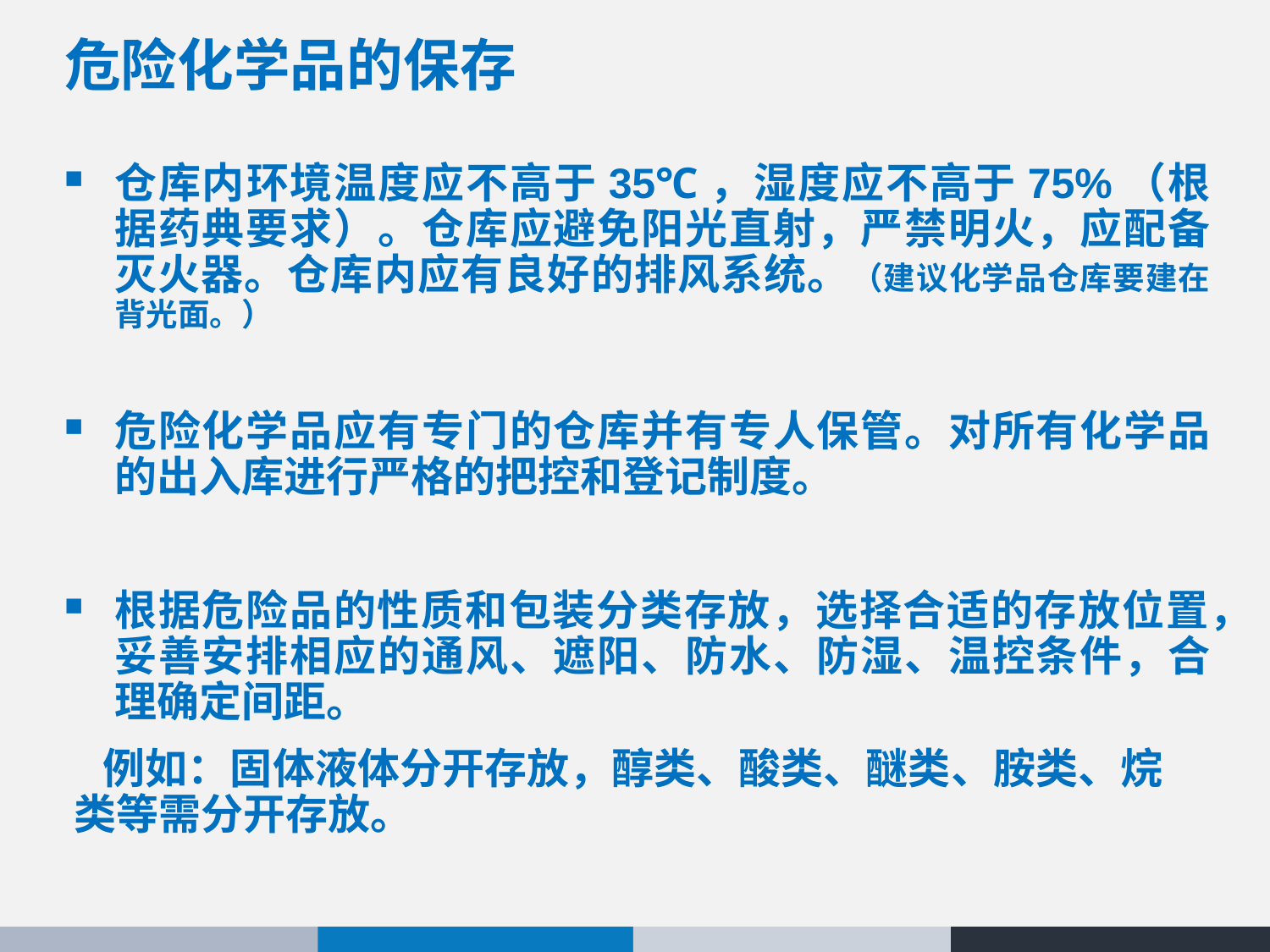

# 危险化学品的保存
仓库内环境温度应不高于35℃，湿度应不高于75%（根据药典要求）。仓库应避免阳光直射，严禁明火，应配备灭火器。仓库内应有良好的排风系统。（建议化学品仓库要建在背光面。）

危险化学品应有专门的仓库并有专人保管。对所有化学品的出入库进行严格的把控和登记制度。

根据危险品的性质和包装分类存放，选择合适的存放位置，妥善安排相应的通风、遮阳、防水、防湿、温控条件，合理确定间距。
   例如：固体液体分开存放，醇类、酸类、醚类、胺类、烷       类等需分开存放。